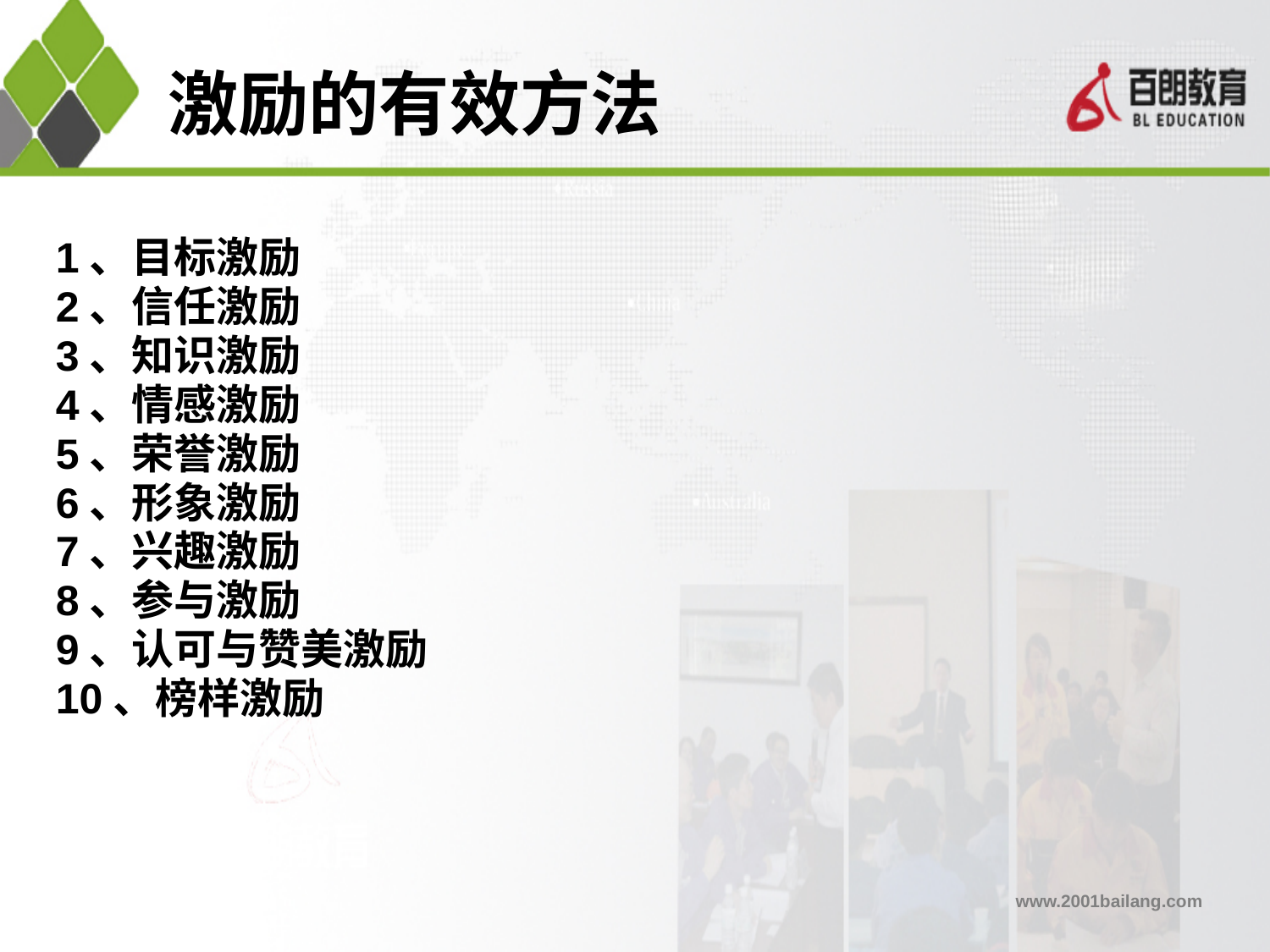

# 激励的有效方法
1、目标激励
2、信任激励
3、知识激励
4、情感激励
5、荣誉激励
6、形象激励
7、兴趣激励
8、参与激励
9、认可与赞美激励
10、榜样激励